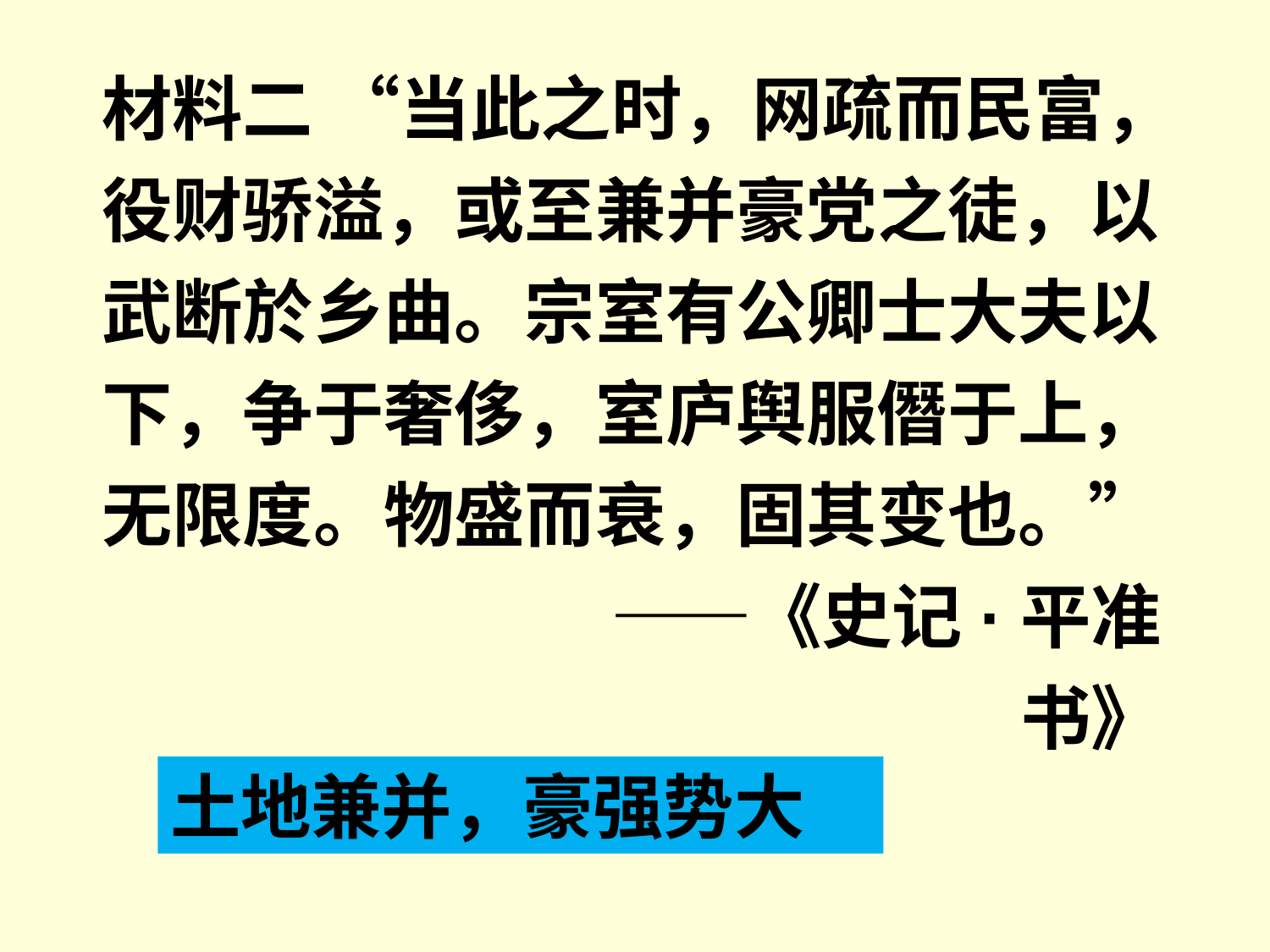

材料二 “当此之时，网疏而民富，役财骄溢，或至兼并豪党之徒，以武断於乡曲。宗室有公卿士大夫以下，争于奢侈，室庐舆服僭于上，无限度。物盛而衰，固其变也。”
 　　　　　——《史记·平准书》
土地兼并，豪强势大